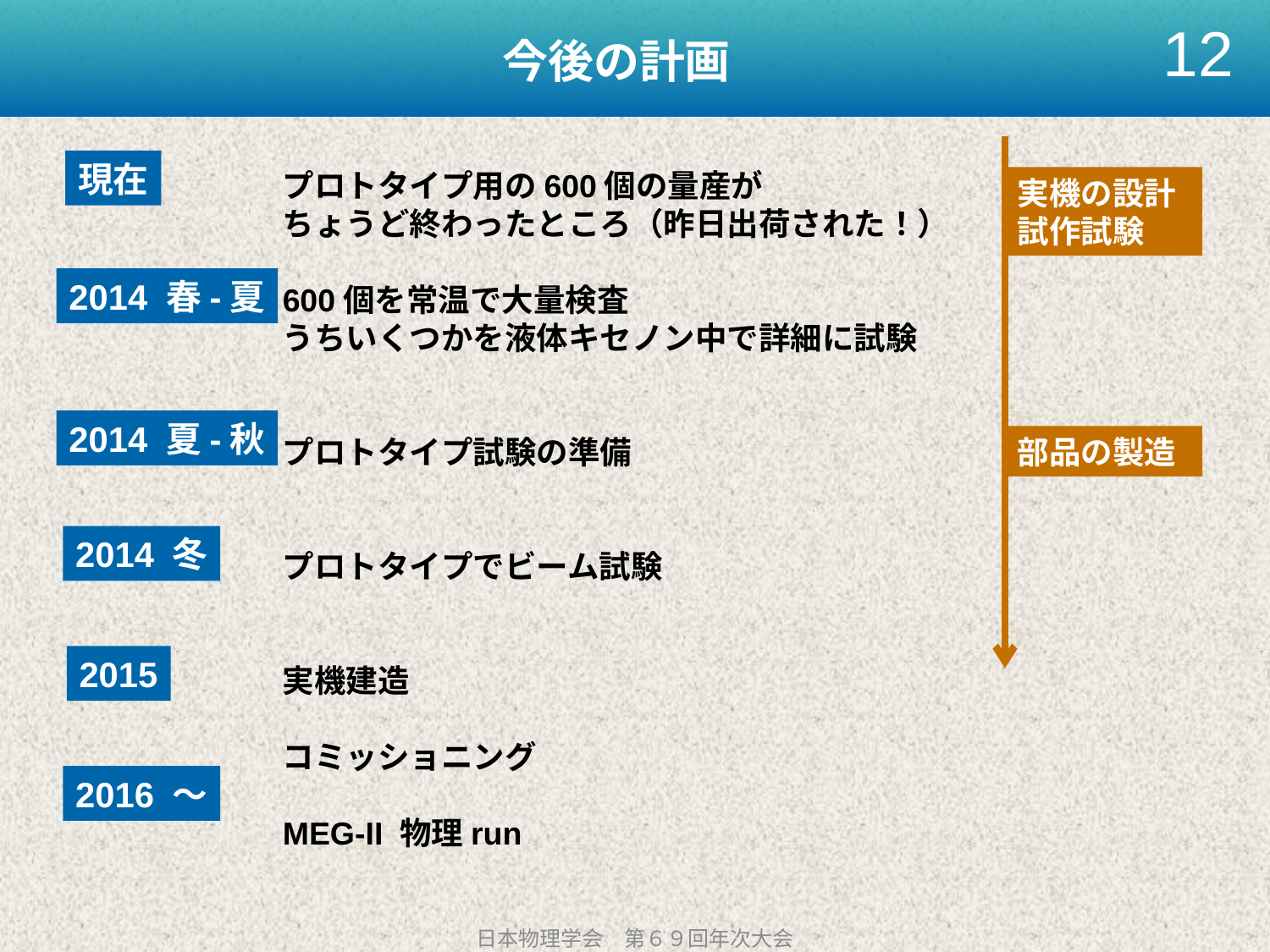

# 今後の計画
12
現在
プロトタイプ用の600個の量産が
ちょうど終わったところ（昨日出荷された！）

600個を常温で大量検査
うちいくつかを液体キセノン中で詳細に試験

プロトタイプ試験の準備

プロトタイプでビーム試験

実機建造

コミッショニング

MEG-II 物理run
実機の設計
試作試験
2014 春-夏
2014 夏-秋
部品の製造
2014 冬
2015
2016 ～
日本物理学会　第６９回年次大会